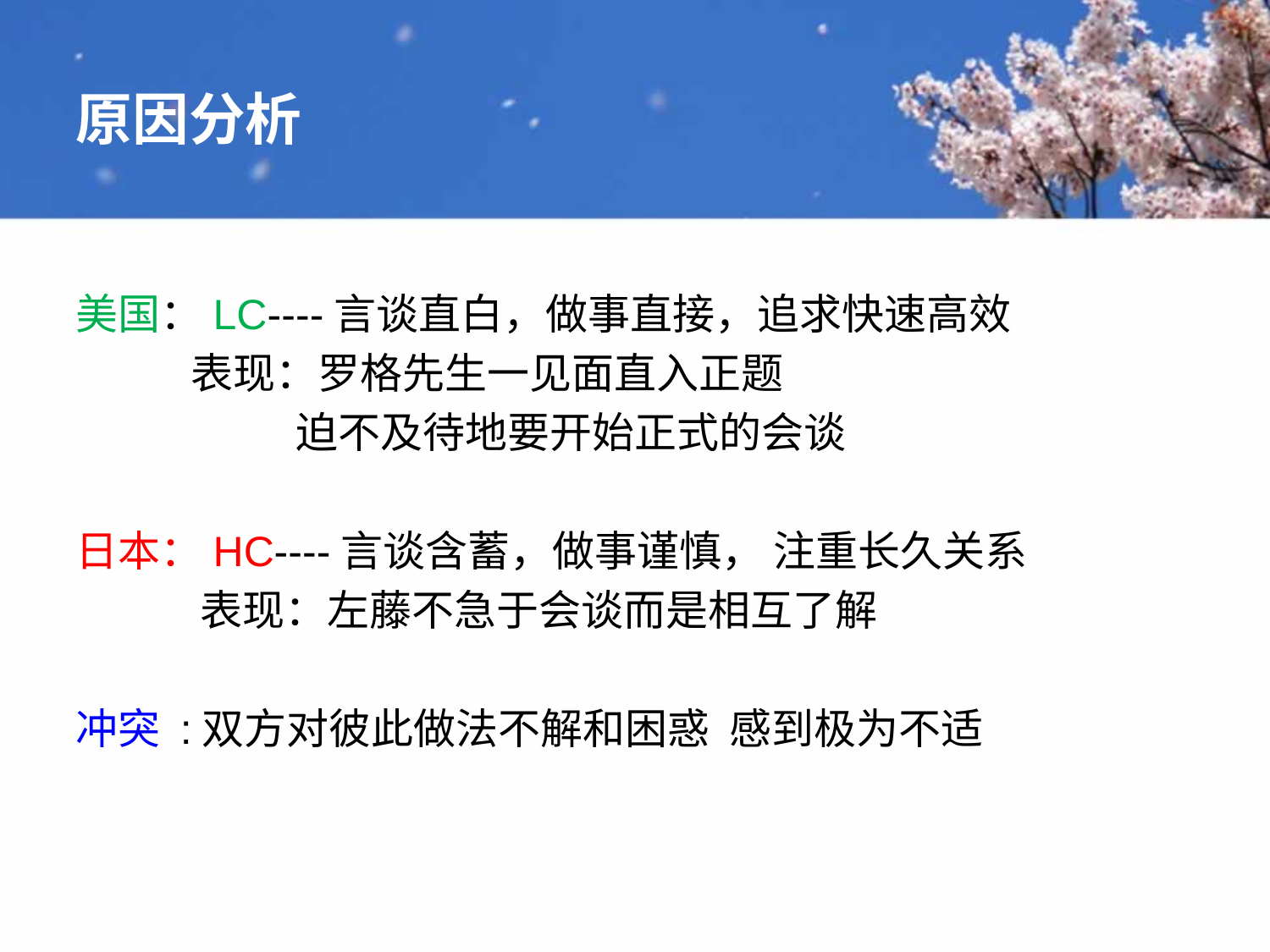

# 原因分析

美国：LC----言谈直白，做事直接，追求快速高效
           表现：罗格先生一见面直入正题
                      迫不及待地要开始正式的会谈

日本：HC----言谈含蓄，做事谨慎， 注重长久关系
            表现：左藤不急于会谈而是相互了解

冲突 :双方对彼此做法不解和困惑  感到极为不适